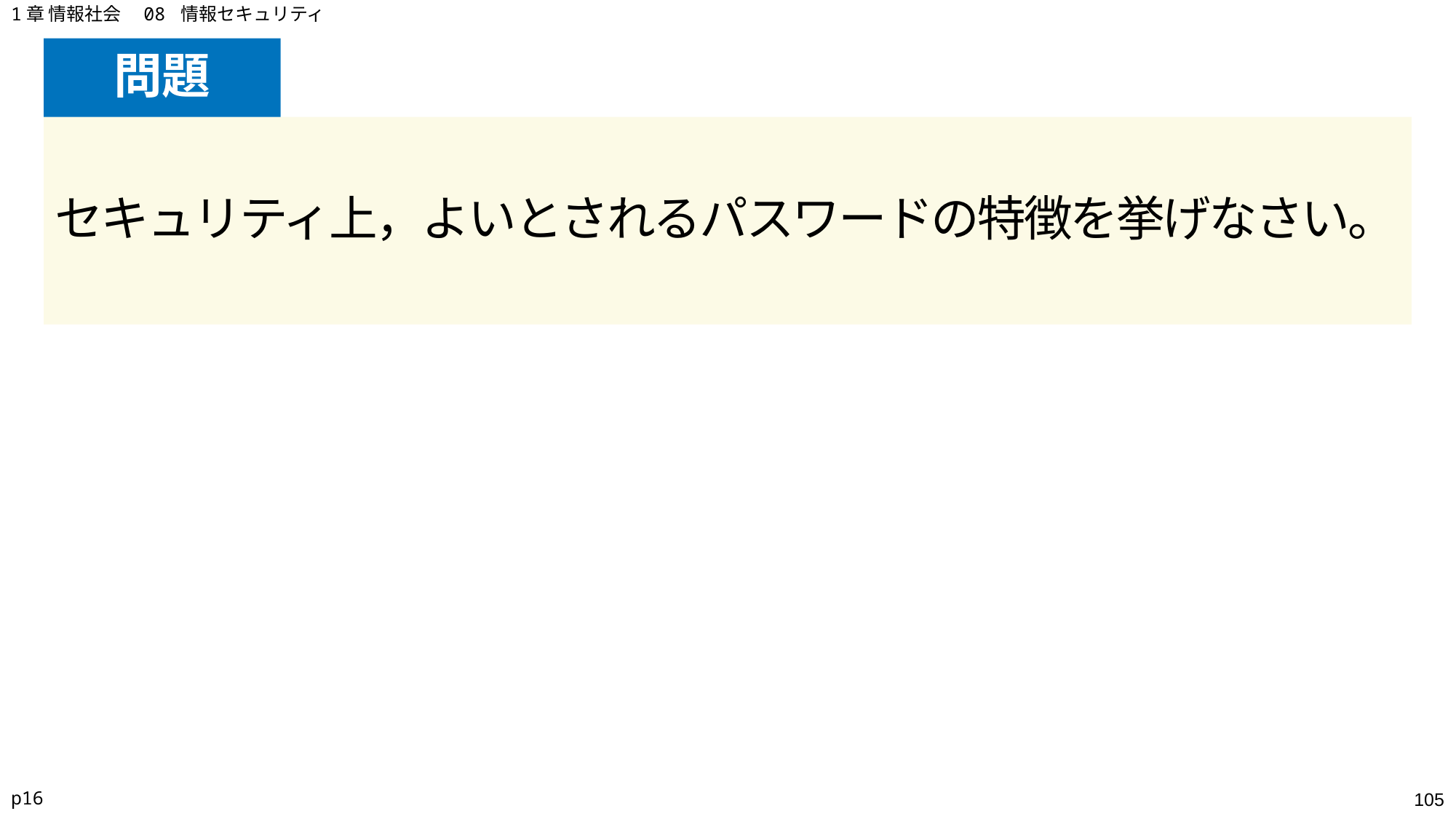

1章 情報社会　08 情報セキュリティ

# 問題
セキュリティ上，よいとされるパスワードの特徴を挙げなさい。

p16
105